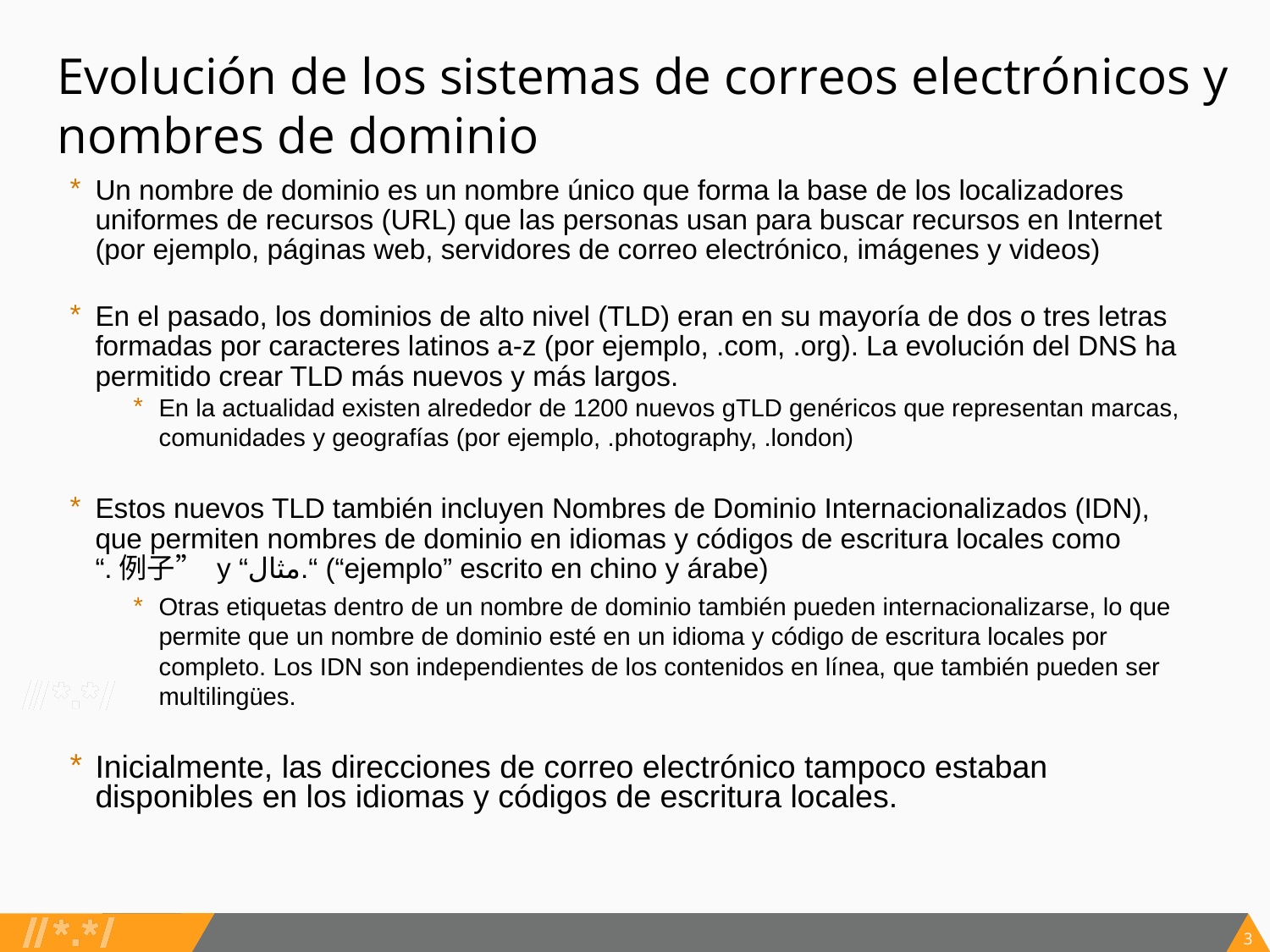

# Evolución de los sistemas de correos electrónicos y nombres de dominio
Un nombre de dominio es un nombre único que forma la base de los localizadores uniformes de recursos (URL) que las personas usan para buscar recursos en Internet (por ejemplo, páginas web, servidores de correo electrónico, imágenes y videos)

En el pasado, los dominios de alto nivel (TLD) eran en su mayoría de dos o tres letras formadas por caracteres latinos a-z (por ejemplo, .com, .org). La evolución del DNS ha permitido crear TLD más nuevos y más largos.
En la actualidad existen alrededor de 1200 nuevos gTLD genéricos que representan marcas, comunidades y geografías (por ejemplo, .photography, .london)

Estos nuevos TLD también incluyen Nombres de Dominio Internacionalizados (IDN), que permiten nombres de dominio en idiomas y códigos de escritura locales como
“.例子” y “مثال.“ (“ejemplo” escrito en chino y árabe)
Otras etiquetas dentro de un nombre de dominio también pueden internacionalizarse, lo que permite que un nombre de dominio esté en un idioma y código de escritura locales por completo. Los IDN son independientes de los contenidos en línea, que también pueden ser multilingües.

Inicialmente, las direcciones de correo electrónico tampoco estaban disponibles en los idiomas y códigos de escritura locales.